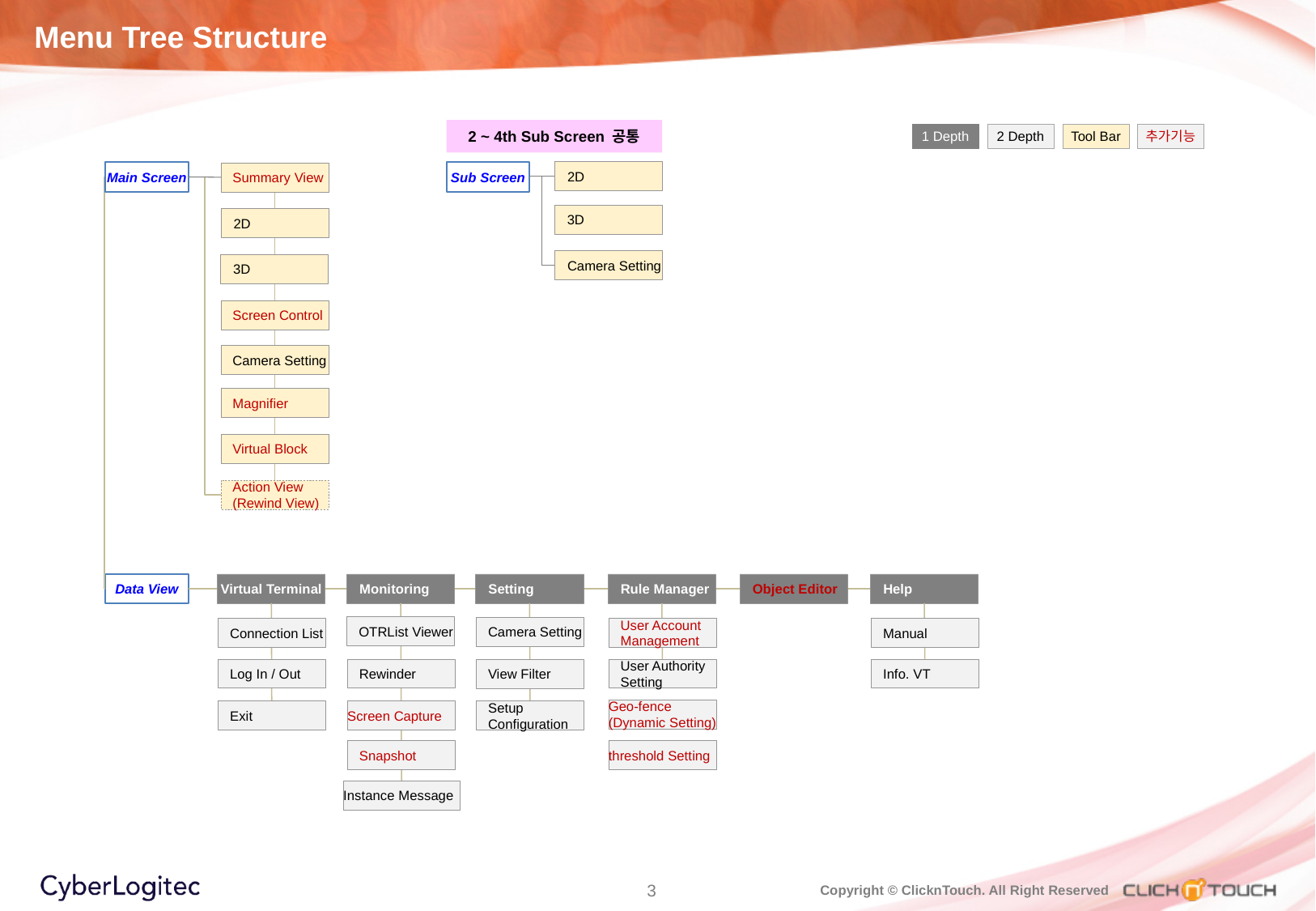

Menu Tree Structure
2 ~ 4th Sub Screen 공통
2 Depth
Tool Bar
추가기능
1 Depth
2D
Main Screen
Sub Screen
Summary View
3D
2D
Camera Setting
3D
Screen Control
Camera Setting
Magnifier
Virtual Block
Action View
(Rewind View)
Virtual Terminal
Monitoring
Setting
Rule Manager
Object Editor
Help
Data View
OTRList Viewer
Camera Setting
Connection List
User Account
Management
Manual
Log In / Out
Rewinder
User Authority
Setting
Info. VT
View Filter
Geo-fence
(Dynamic Setting)
Screen Capture
Exit
Setup
Configuration
Snapshot
threshold Setting
Instance Message